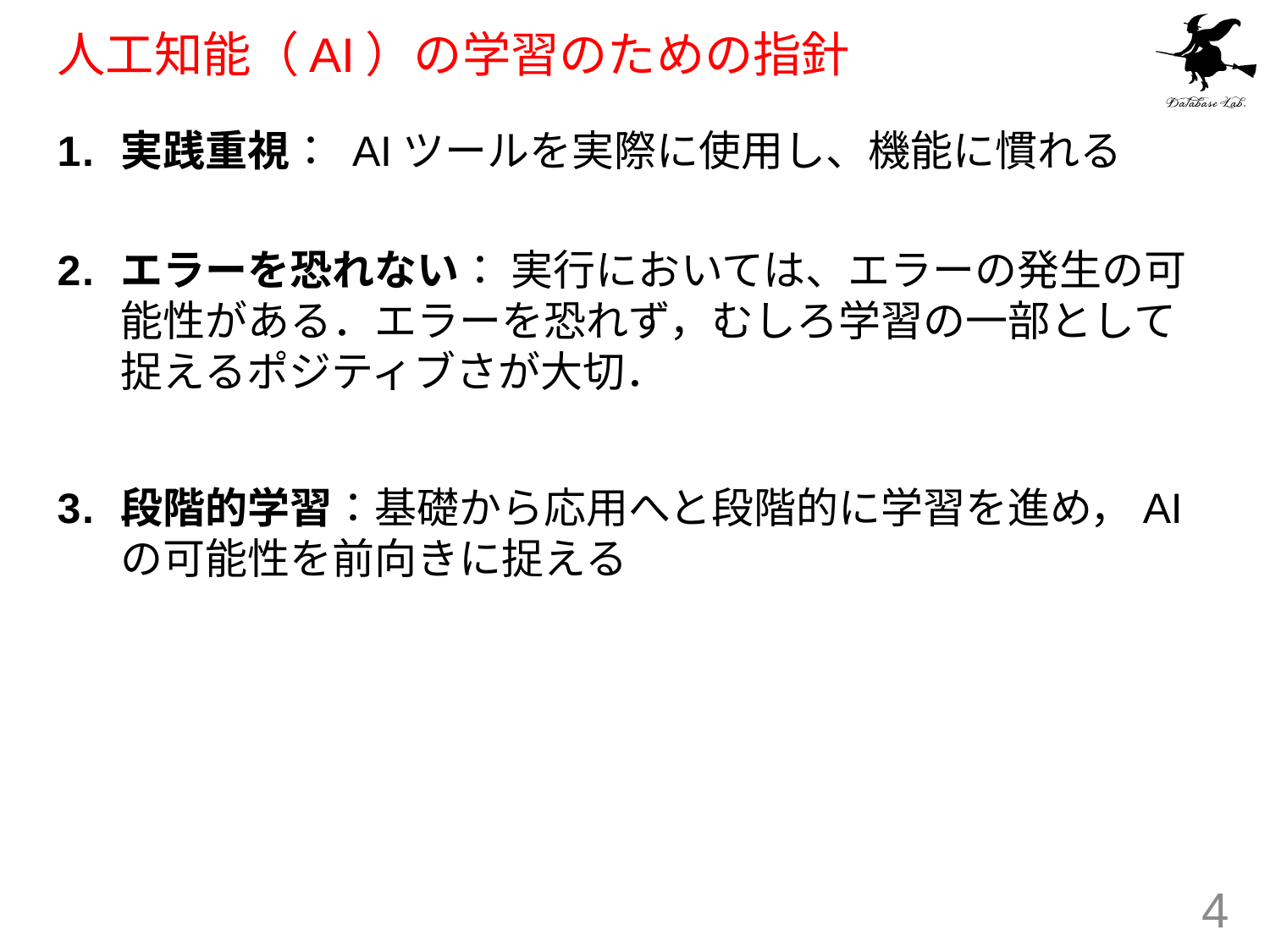

# 人工知能（AI）の学習のための指針
実践重視： AIツールを実際に使用し、機能に慣れる
エラーを恐れない： 実行においては、エラーの発生の可能性がある．エラーを恐れず，むしろ学習の一部として捉えるポジティブさが大切．

段階的学習：基礎から応用へと段階的に学習を進め，AIの可能性を前向きに捉える

4